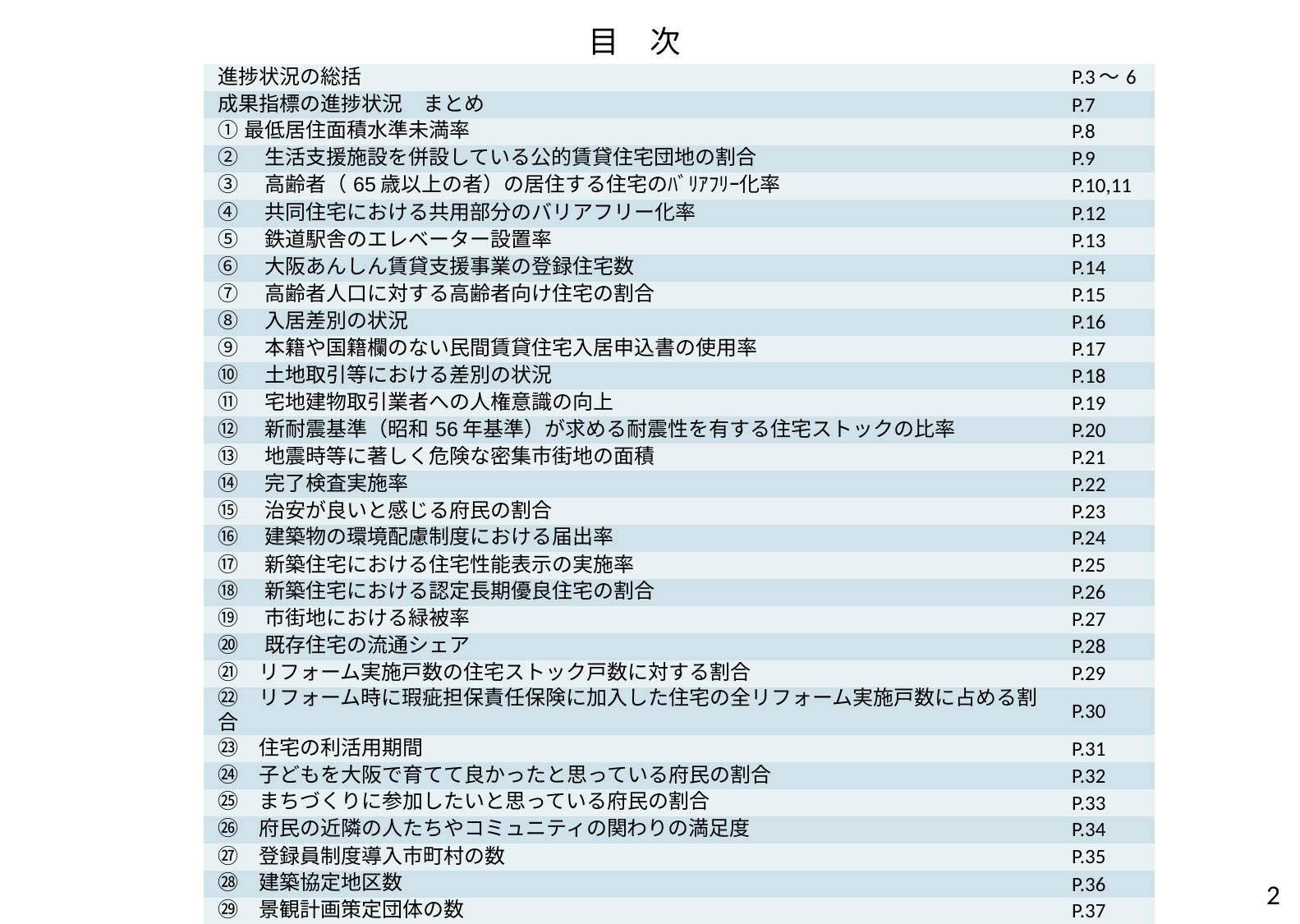

目　次
| 進捗状況の総括 | P.3～6 |
| --- | --- |
| 成果指標の進捗状況　まとめ | P.7 |
| ①最低居住面積水準未満率 | P.8 |
| ②　生活支援施設を併設している公的賃貸住宅団地の割合 | P.9 |
| ③　高齢者（65歳以上の者）の居住する住宅のﾊﾞﾘｱﾌﾘｰ化率 | P.10,11 |
| ④　共同住宅における共用部分のバリアフリー化率 | P.12 |
| ⑤　鉄道駅舎のエレベーター設置率 | P.13 |
| ⑥　大阪あんしん賃貸支援事業の登録住宅数 | P.14 |
| ⑦　高齢者人口に対する高齢者向け住宅の割合 | P.15 |
| ⑧　入居差別の状況 | P.16 |
| ⑨　本籍や国籍欄のない民間賃貸住宅入居申込書の使用率 | P.17 |
| ⑩　土地取引等における差別の状況 | P.18 |
| ⑪　宅地建物取引業者への人権意識の向上 | P.19 |
| ⑫　新耐震基準（昭和56年基準）が求める耐震性を有する住宅ストックの比率 | P.20 |
| ⑬　地震時等に著しく危険な密集市街地の面積 | P.21 |
| ⑭　完了検査実施率 | P.22 |
| ⑮　治安が良いと感じる府民の割合 | P.23 |
| ⑯　建築物の環境配慮制度における届出率 | P.24 |
| ⑰　新築住宅における住宅性能表示の実施率 | P.25 |
| ⑱　新築住宅における認定長期優良住宅の割合 | P.26 |
| ⑲　市街地における緑被率 | P.27 |
| ⑳　既存住宅の流通シェア | P.28 |
| ㉑　リフォーム実施戸数の住宅ストック戸数に対する割合 | P.29 |
| ㉒　リフォーム時に瑕疵担保責任保険に加入した住宅の全リフォーム実施戸数に占める割合 | P.30 |
| ㉓　住宅の利活用期間 | P.31 |
| ㉔　子どもを大阪で育てて良かったと思っている府民の割合 | P.32 |
| ㉕　まちづくりに参加したいと思っている府民の割合 | P.33 |
| ㉖　府民の近隣の人たちやコミュニティの関わりの満足度 | P.34 |
| ㉗　登録員制度導入市町村の数 | P.35 |
| ㉘　建築協定地区数 | P.36 |
| ㉙　景観計画策定団体の数 | P.37 |
2